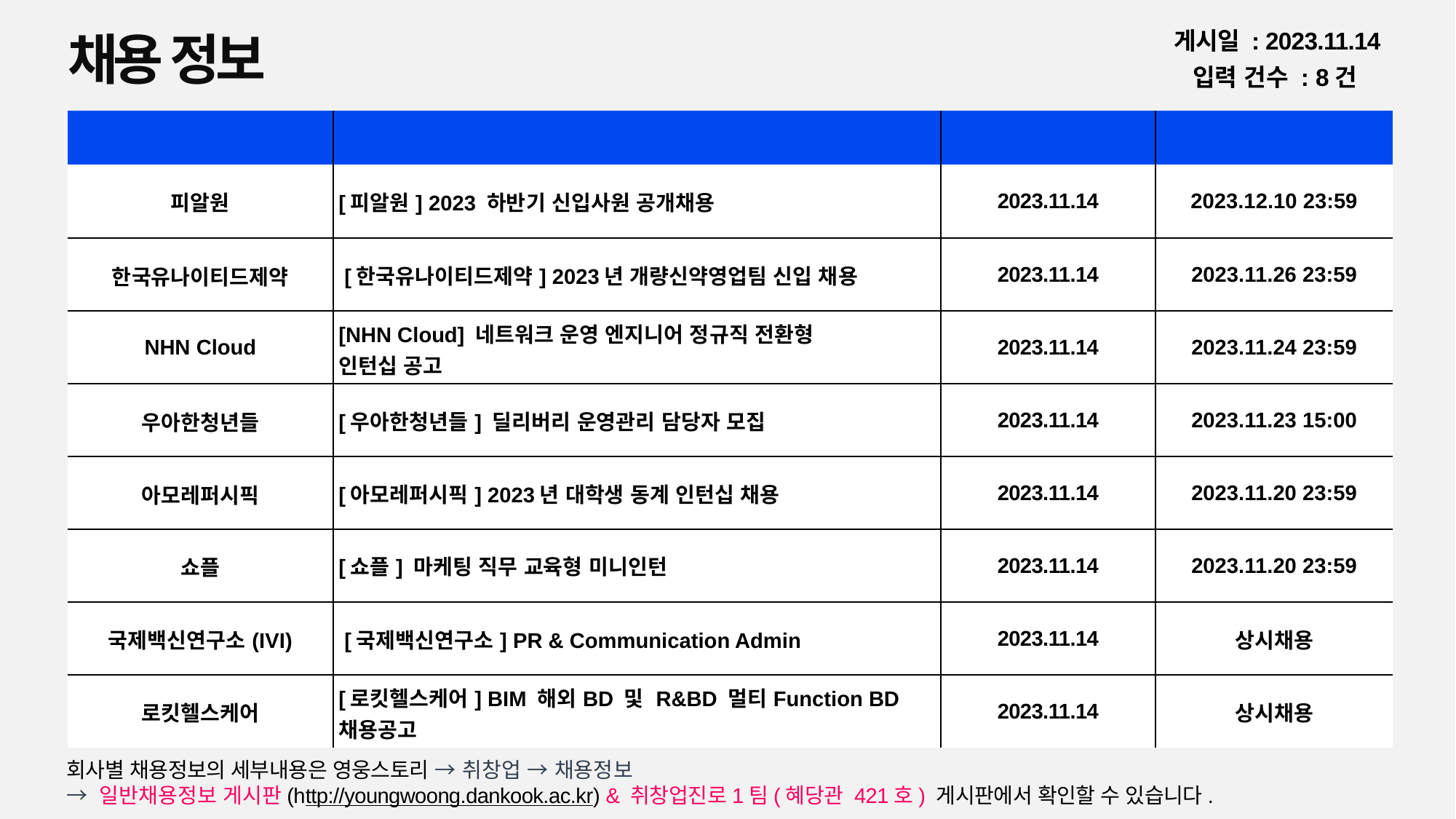

채용 정보
게시일 : 2023.11.14
입력 건수 : 8건
| 회사명 | 공고명 | 등록일 | 마감일 |
| --- | --- | --- | --- |
| 피알원 | [피알원] 2023 하반기 신입사원 공개채용 | 2023.11.14 | 2023.12.10 23:59 |
| 한국유나이티드제약 | [한국유나이티드제약] 2023년 개량신약영업팀 신입 채용 | 2023.11.14 | 2023.11.26 23:59 |
| NHN Cloud | [NHN Cloud] 네트워크 운영 엔지니어 정규직 전환형 인턴십 공고 | 2023.11.14 | 2023.11.24 23:59 |
| 우아한청년들 | [우아한청년들] 딜리버리 운영관리 담당자 모집 | 2023.11.14 | 2023.11.23 15:00 |
| 아모레퍼시픽 | [아모레퍼시픽] 2023년 대학생 동계 인턴십 채용 | 2023.11.14 | 2023.11.20 23:59 |
| 쇼플 | [쇼플] 마케팅 직무 교육형 미니인턴 | 2023.11.14 | 2023.11.20 23:59 |
| 국제백신연구소(IVI) | [국제백신연구소] PR & Communication Admin | 2023.11.14 | 상시채용 |
| 로킷헬스케어 | [로킷헬스케어] BIM 해외BD 및 R&BD 멀티Function BD 채용공고 | 2023.11.14 | 상시채용 |
회사별 채용정보의 세부내용은 영웅스토리 → 취창업 → 채용정보
→ 일반채용정보 게시판(http://youngwoong.dankook.ac.kr) & 취창업진로1팀(혜당관 421호) 게시판에서 확인할 수 있습니다.